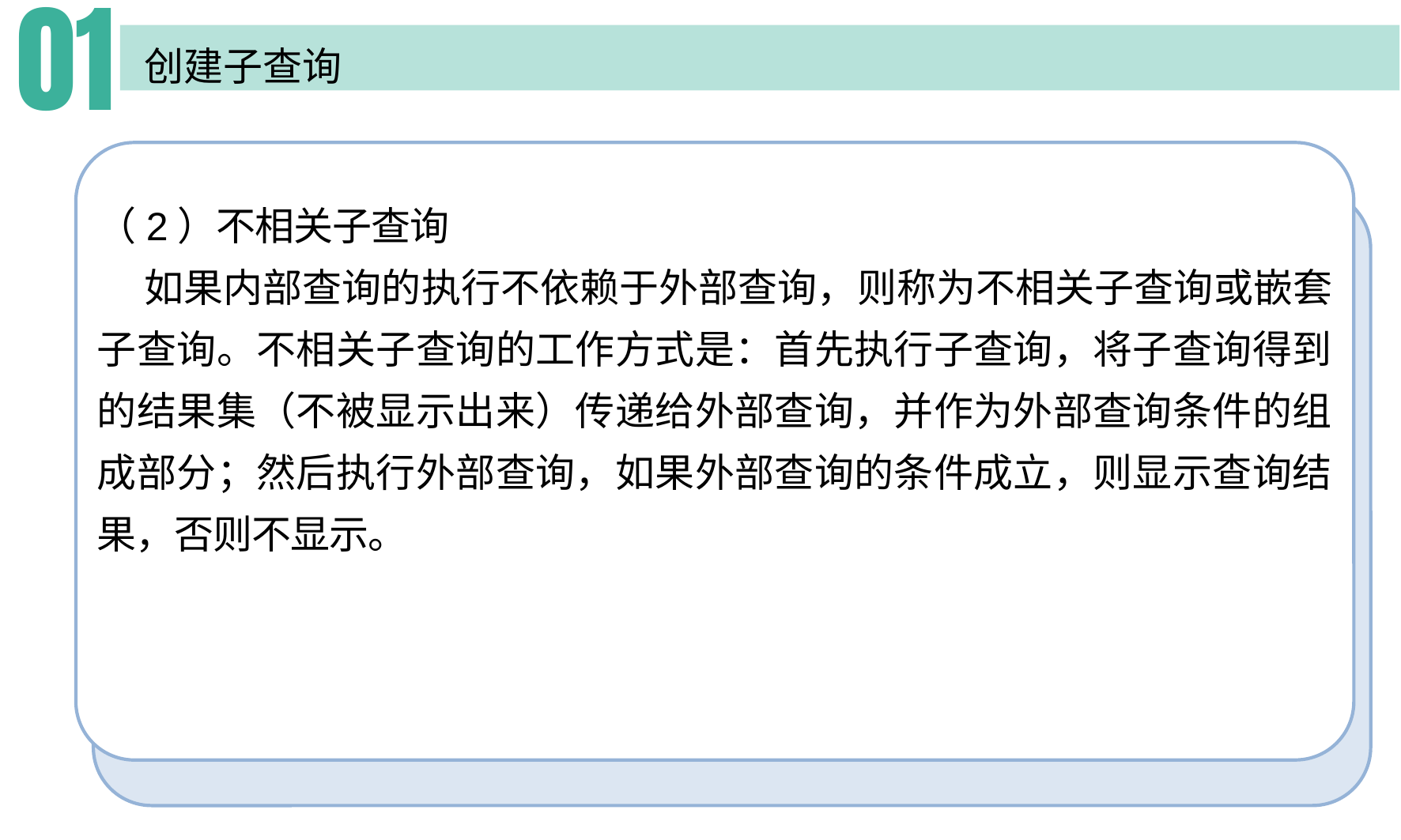

01

创建子查询

（2）不相关子查询
    如果内部查询的执行不依赖于外部查询，则称为不相关子查询或嵌套子查询。不相关子查询的工作方式是：首先执行子查询，将子查询得到的结果集（不被显示出来）传递给外部查询，并作为外部查询条件的组成部分；然后执行外部查询，如果外部查询的条件成立，则显示查询结果，否则不显示。